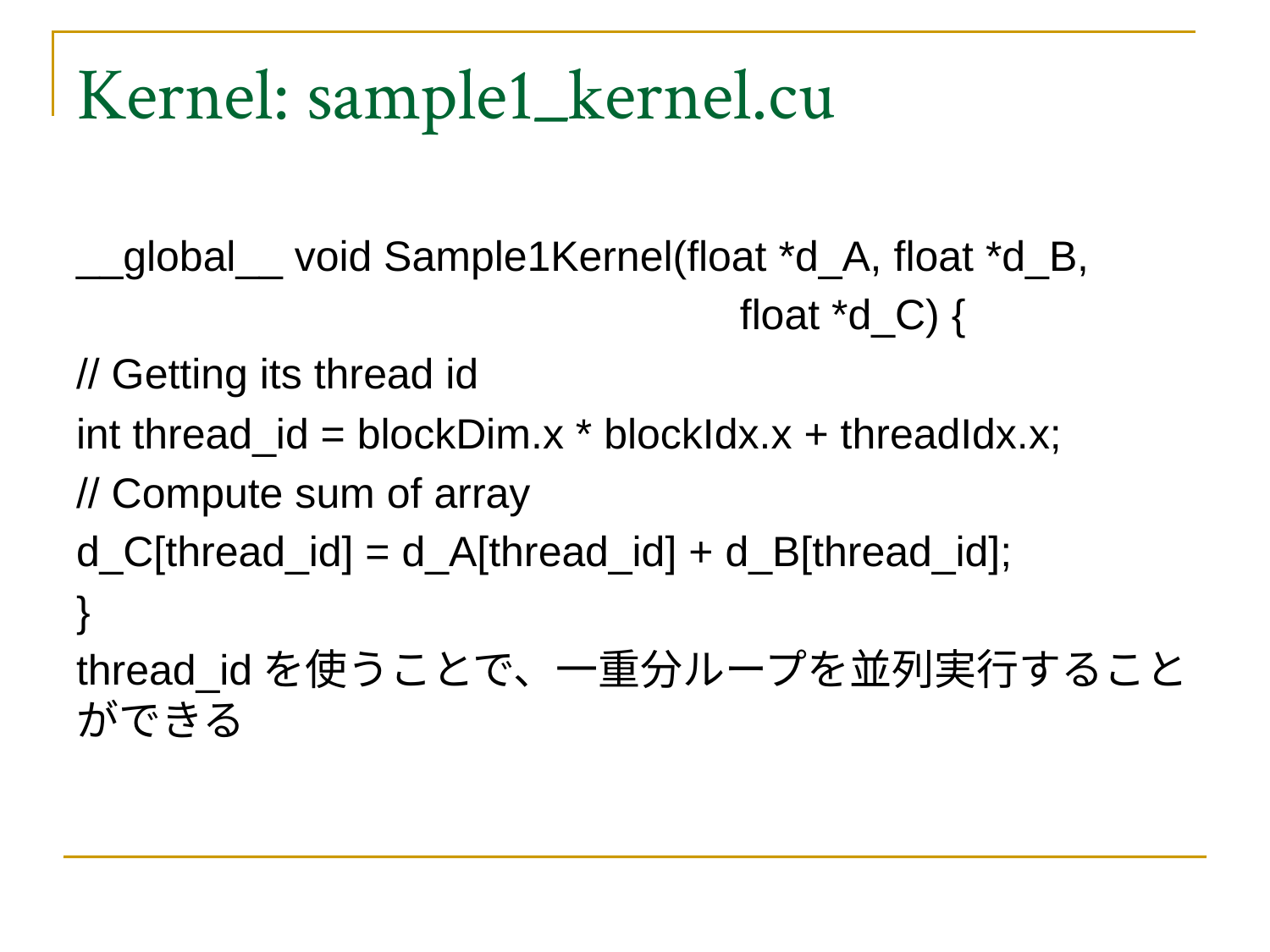

# Kernel: sample1_kernel.cu
__global__ void Sample1Kernel(float *d_A, float *d_B,
                                                        float *d_C) {
// Getting its thread id
int thread_id = blockDim.x * blockIdx.x + threadIdx.x;
// Compute sum of array
d_C[thread_id] = d_A[thread_id] + d_B[thread_id];
}
thread_idを使うことで、一重分ループを並列実行することができる